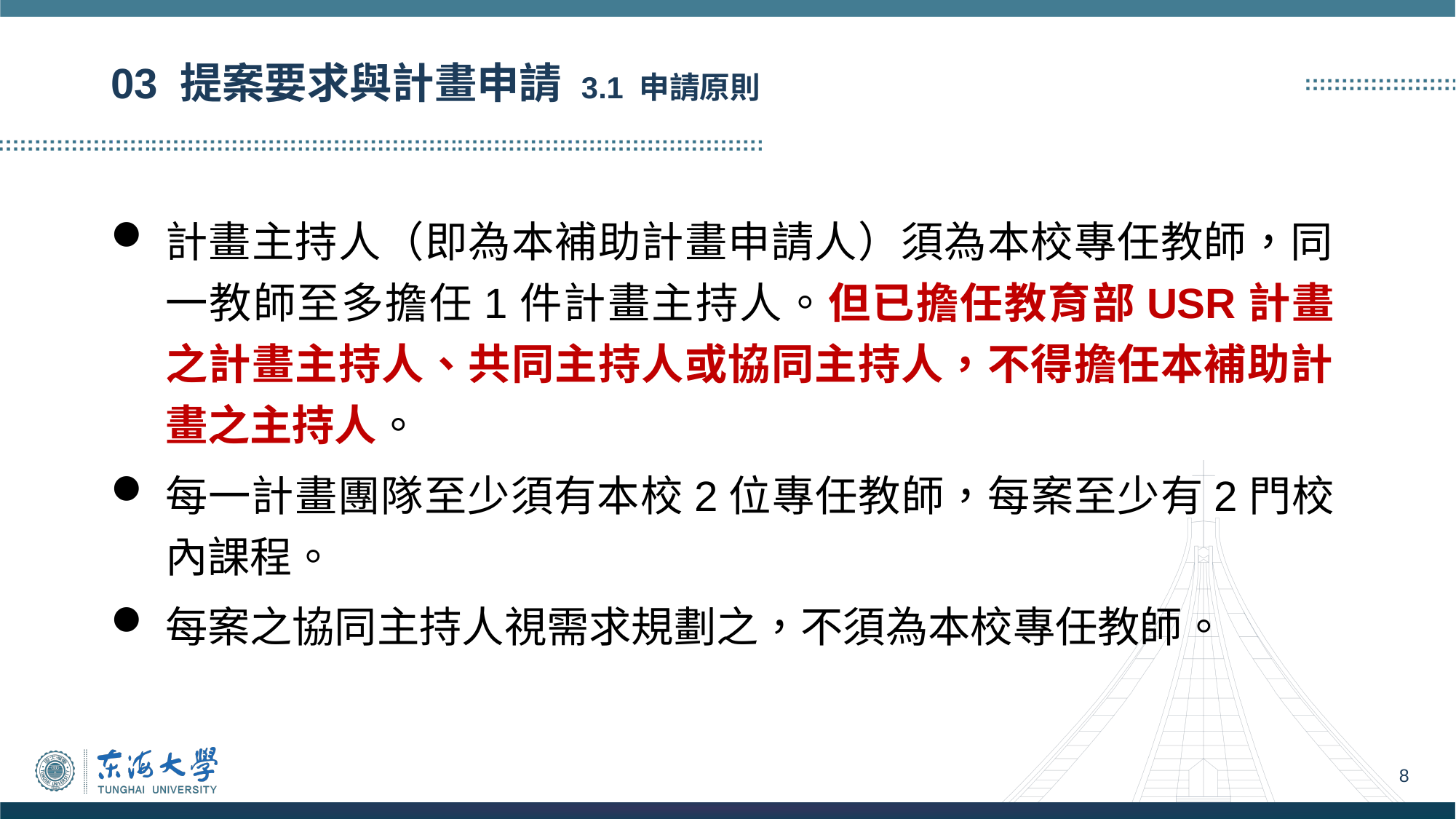

# 03 提案要求與計畫申請 3.1 申請原則
計畫主持人（即為本補助計畫申請人）須為本校專任教師，同一教師至多擔任1件計畫主持人。但已擔任教育部USR計畫之計畫主持人、共同主持人或協同主持人，不得擔任本補助計畫之主持人。
每一計畫團隊至少須有本校2位專任教師，每案至少有2門校內課程。
每案之協同主持人視需求規劃之，不須為本校專任教師。
8